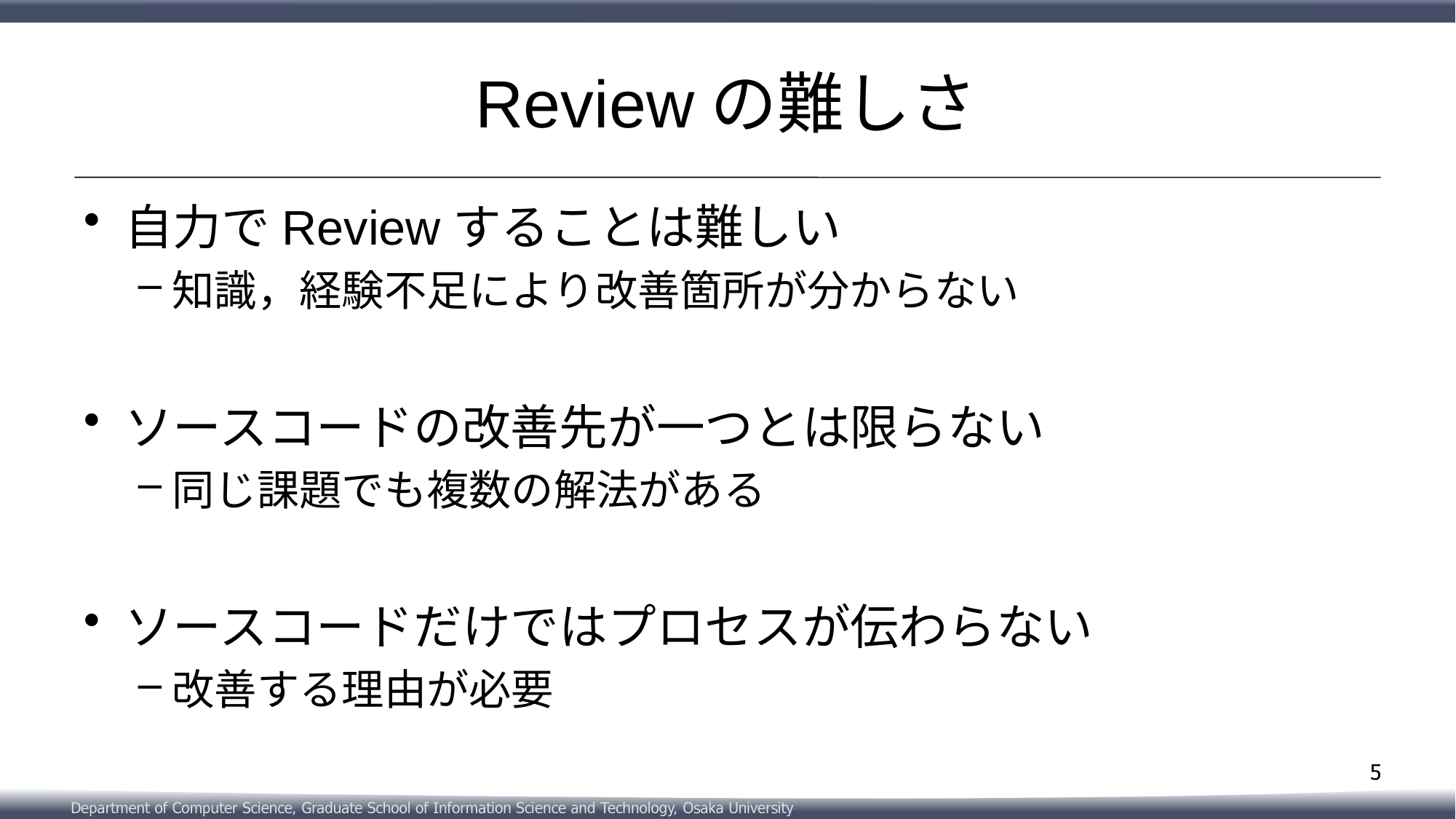

# Reviewの難しさ
自力でReviewすることは難しい
知識，経験不足により改善箇所が分からない

ソースコードの改善先が一つとは限らない
同じ課題でも複数の解法がある

ソースコードだけではプロセスが伝わらない
改善する理由が必要
5